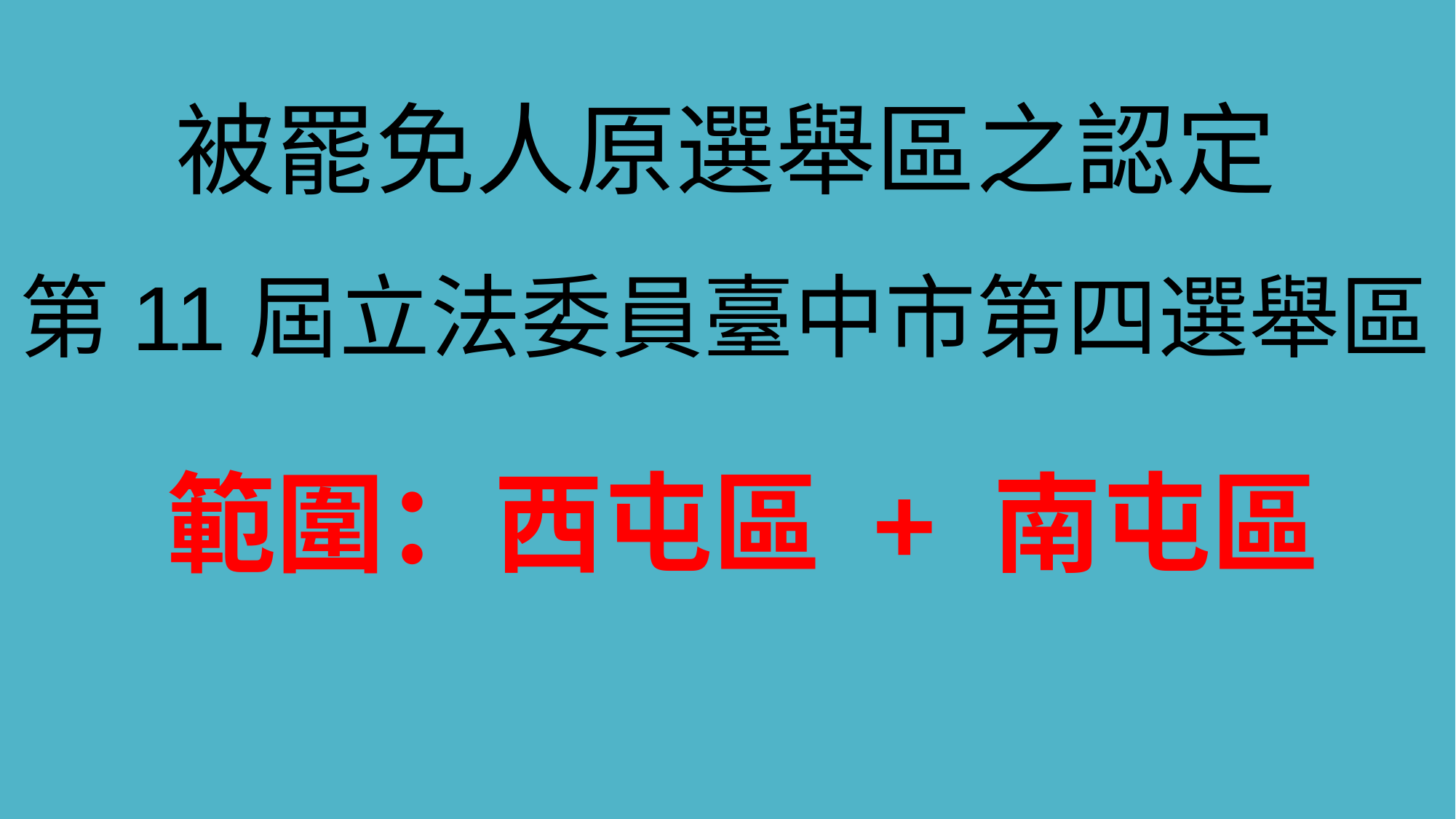

被罷免人原選舉區之認定
第11屆立法委員臺中市第四選舉區
範圍：西屯區 + 南屯區